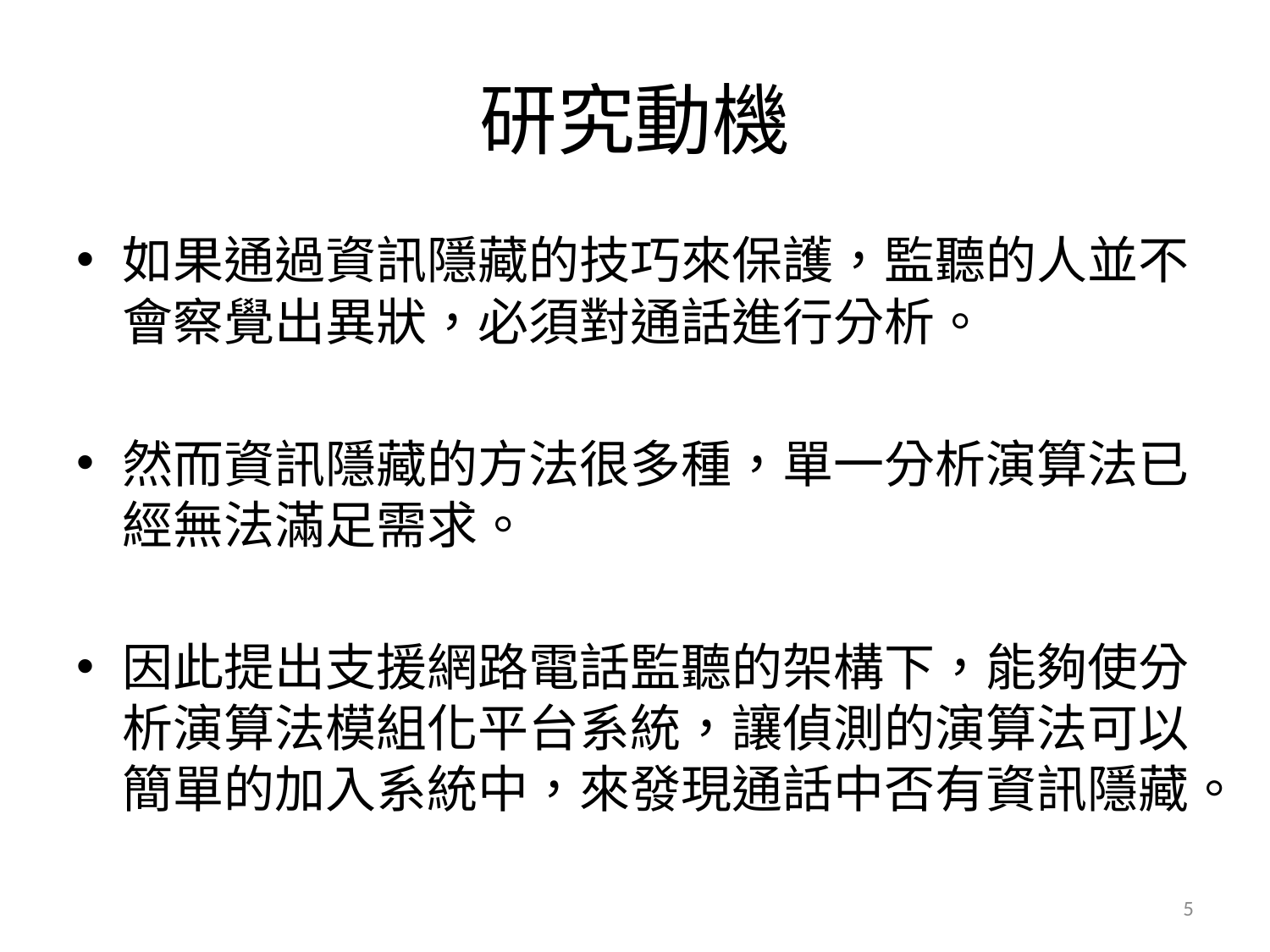

# 研究動機
如果通過資訊隱藏的技巧來保護，監聽的人並不會察覺出異狀，必須對通話進行分析。

然而資訊隱藏的方法很多種，單一分析演算法已經無法滿足需求。

因此提出支援網路電話監聽的架構下，能夠使分析演算法模組化平台系統，讓偵測的演算法可以簡單的加入系統中，來發現通話中否有資訊隱藏。
5